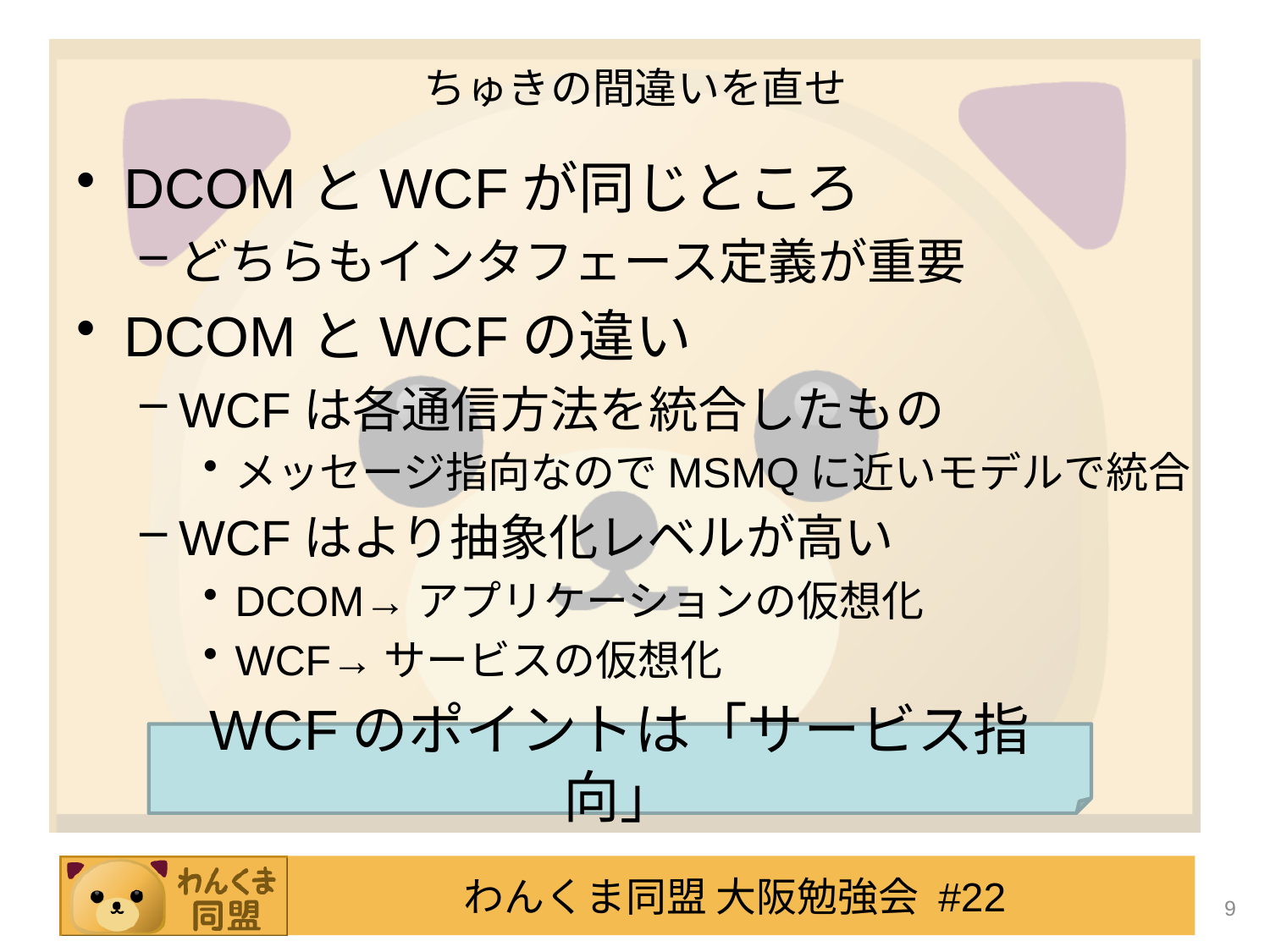

# ちゅきの間違いを直せ
DCOMとWCFが同じところ
どちらもインタフェース定義が重要
DCOMとWCFの違い
WCFは各通信方法を統合したもの
メッセージ指向なのでMSMQに近いモデルで統合
WCFはより抽象化レベルが高い
DCOM→アプリケーションの仮想化
WCF→サービスの仮想化

WCFのポイントは「サービス指向」
9